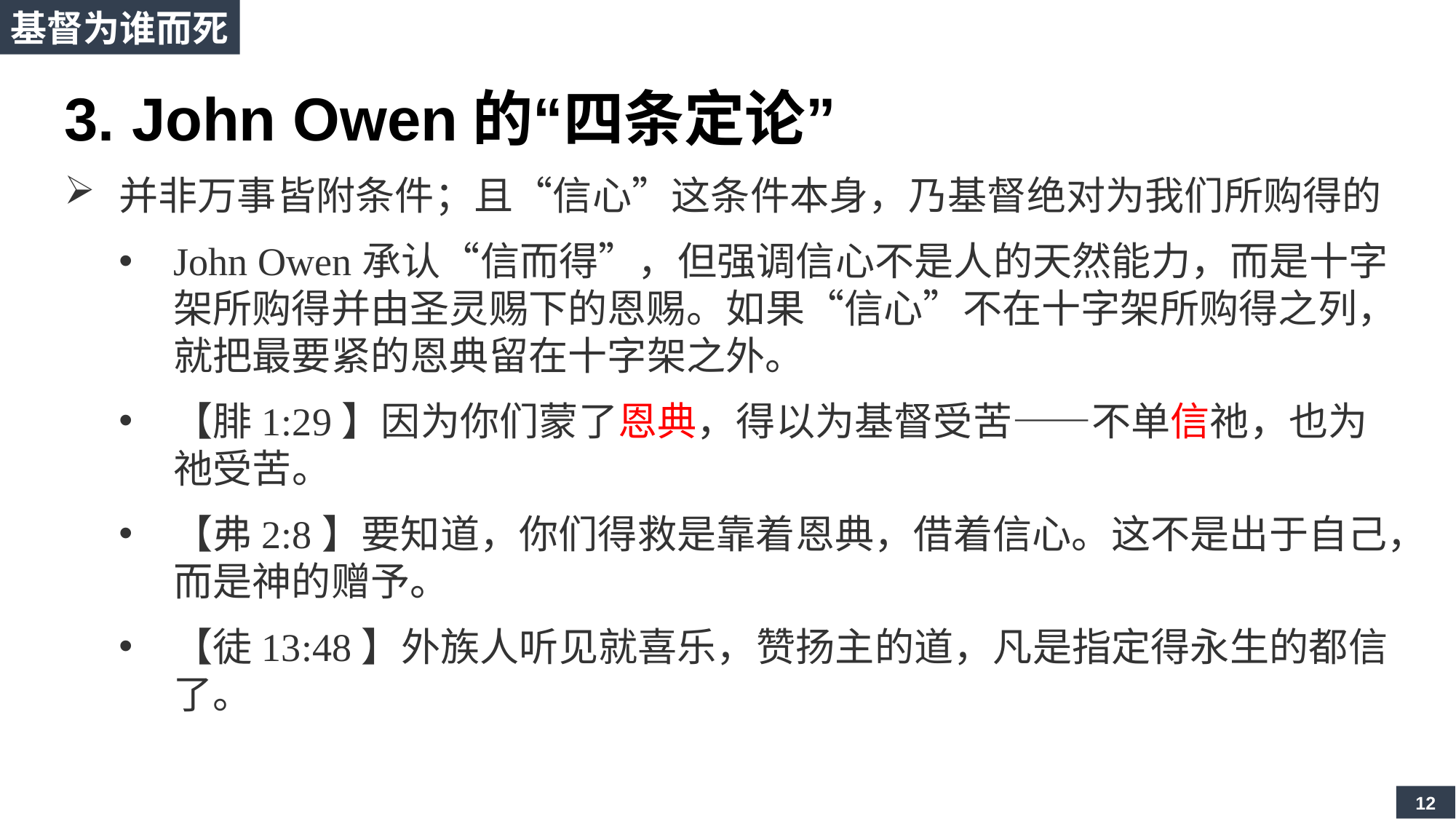

基督为谁而死
3. John Owen的“四条定论”
并非万事皆附条件；且“信心”这条件本身，乃基督绝对为我们所购得的
John Owen承认“信而得”，但强调信心不是人的天然能力，而是十字架所购得并由圣灵赐下的恩赐。如果“信心”不在十字架所购得之列，就把最要紧的恩典留在十字架之外。
【腓1:29】因为你们蒙了恩典，得以为基督受苦——不单信祂，也为祂受苦。
【弗2:8】要知道，你们得救是靠着恩典，借着信心。这不是出于自己，而是神的赠予。
【徒13:48】外族人听见就喜乐，赞扬主的道，凡是指定得永生的都信了。
12